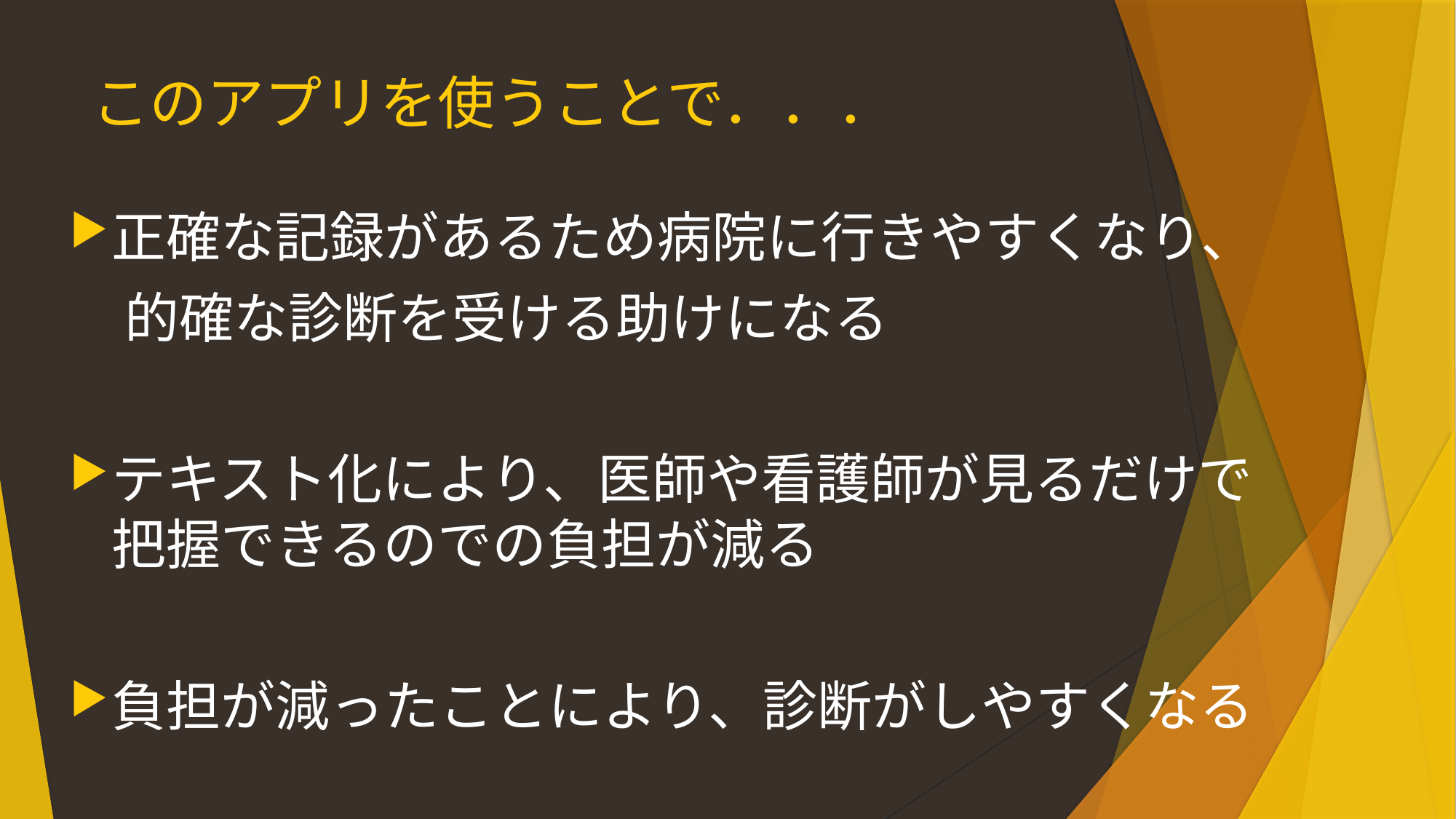

# このアプリを使うことで．．．
正確な記録があるため病院に行きやすくなり、
　的確な診断を受ける助けになる

テキスト化により、医師や看護師が見るだけで把握できるのでの負担が減る

負担が減ったことにより、診断がしやすくなる